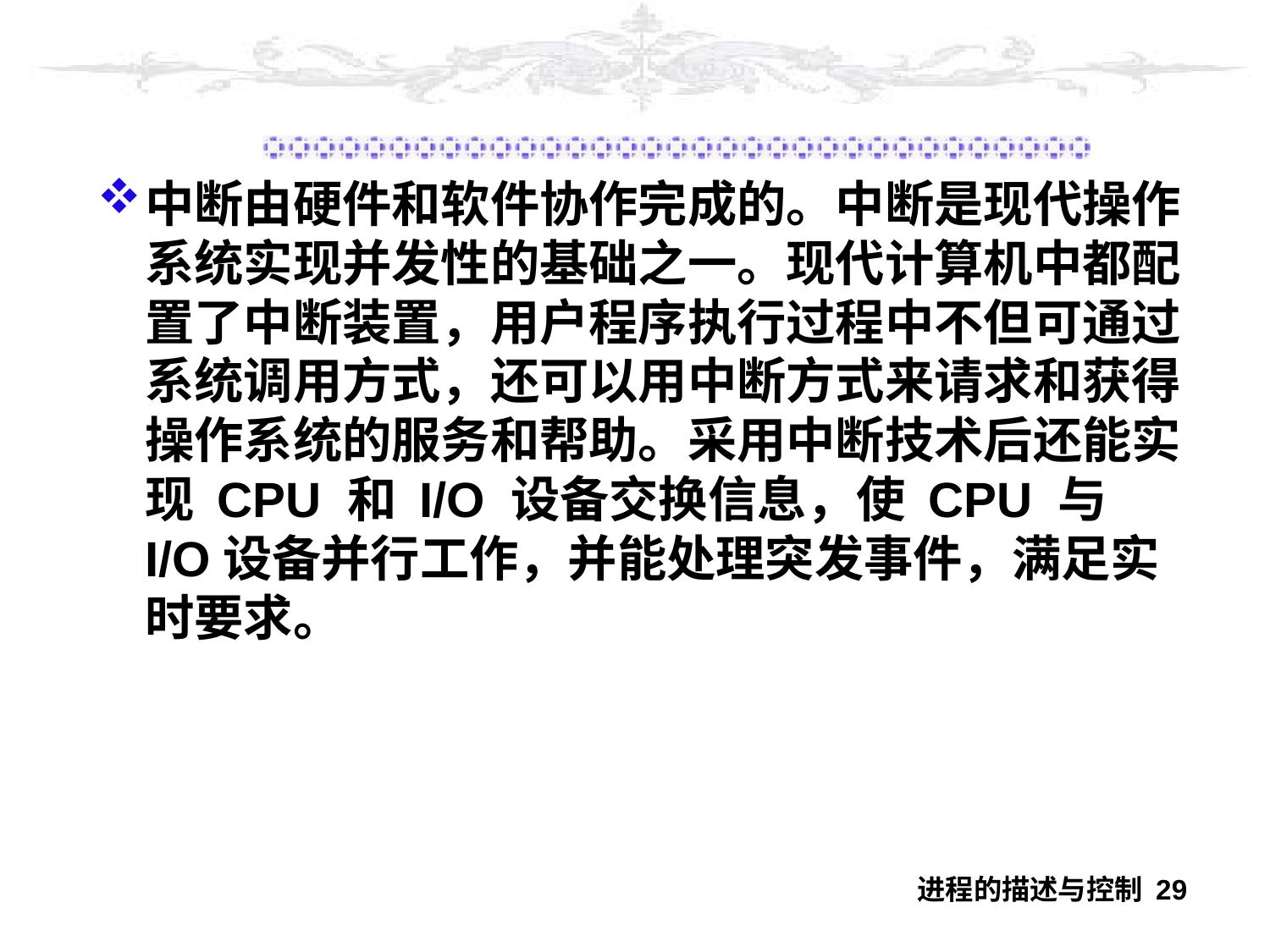

#
中断由硬件和软件协作完成的。中断是现代操作系统实现并发性的基础之一。现代计算机中都配置了中断装置，用户程序执行过程中不但可通过系统调用方式，还可以用中断方式来请求和获得操作系统的服务和帮助。采用中断技术后还能实现 CPU 和 I/O 设备交换信息，使 CPU 与 I/O设备并行工作，并能处理突发事件，满足实时要求。